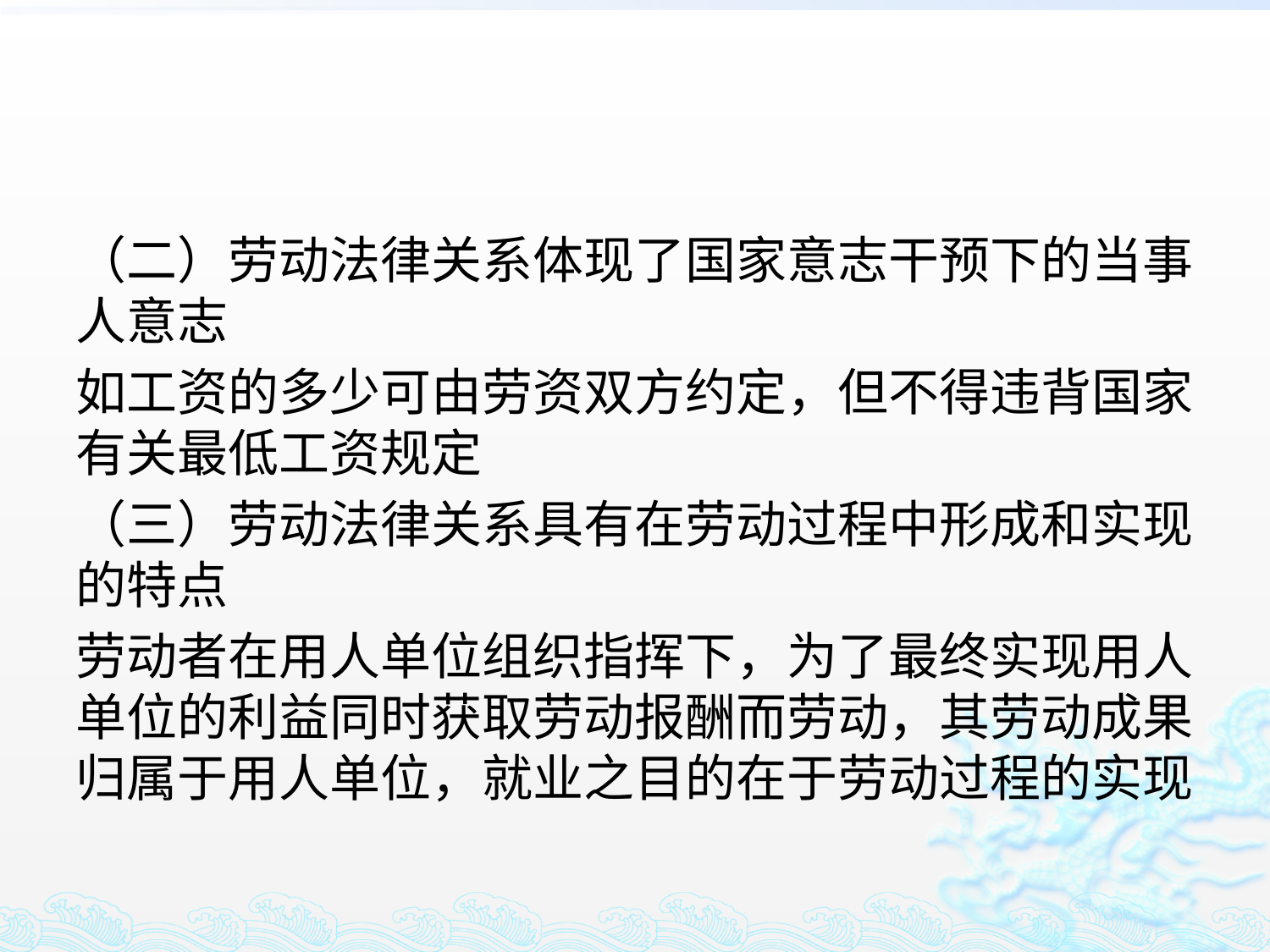

#
（二）劳动法律关系体现了国家意志干预下的当事人意志
如工资的多少可由劳资双方约定，但不得违背国家有关最低工资规定
（三）劳动法律关系具有在劳动过程中形成和实现的特点
劳动者在用人单位组织指挥下，为了最终实现用人单位的利益同时获取劳动报酬而劳动，其劳动成果归属于用人单位，就业之目的在于劳动过程的实现